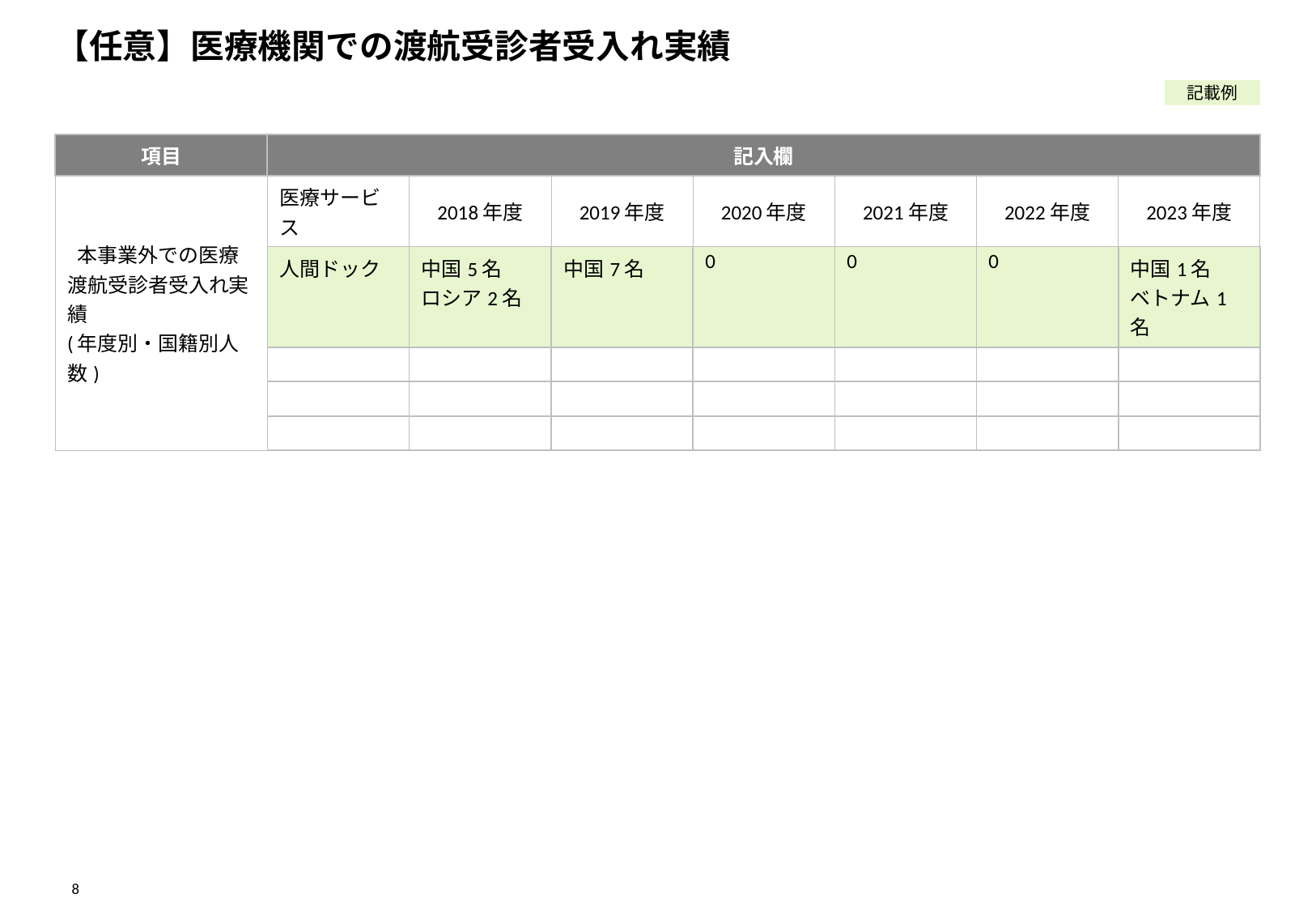

# 【任意】医療機関での渡航受診者受入れ実績
記載例
| 項目 | 記入欄 |  |  |  |  |  |  |
| --- | --- | --- | --- | --- | --- | --- | --- |
| 本事業外での医療渡航受診者受入れ実績 (年度別・国籍別人数) | 医療サービス | 2018年度 | 2019年度 | 2020年度 | 2021年度 | 2022年度 | 2023年度 |
|  | 人間ドック | 中国5名 ロシア2名 | 中国7名 | 0 | 0 | 0 | 中国1名 ベトナム1名 |
|  |  |  |  |  |  |  |  |
|  |  |  |  |  |  |  |  |
|  |  |  |  |  |  |  |  |
8